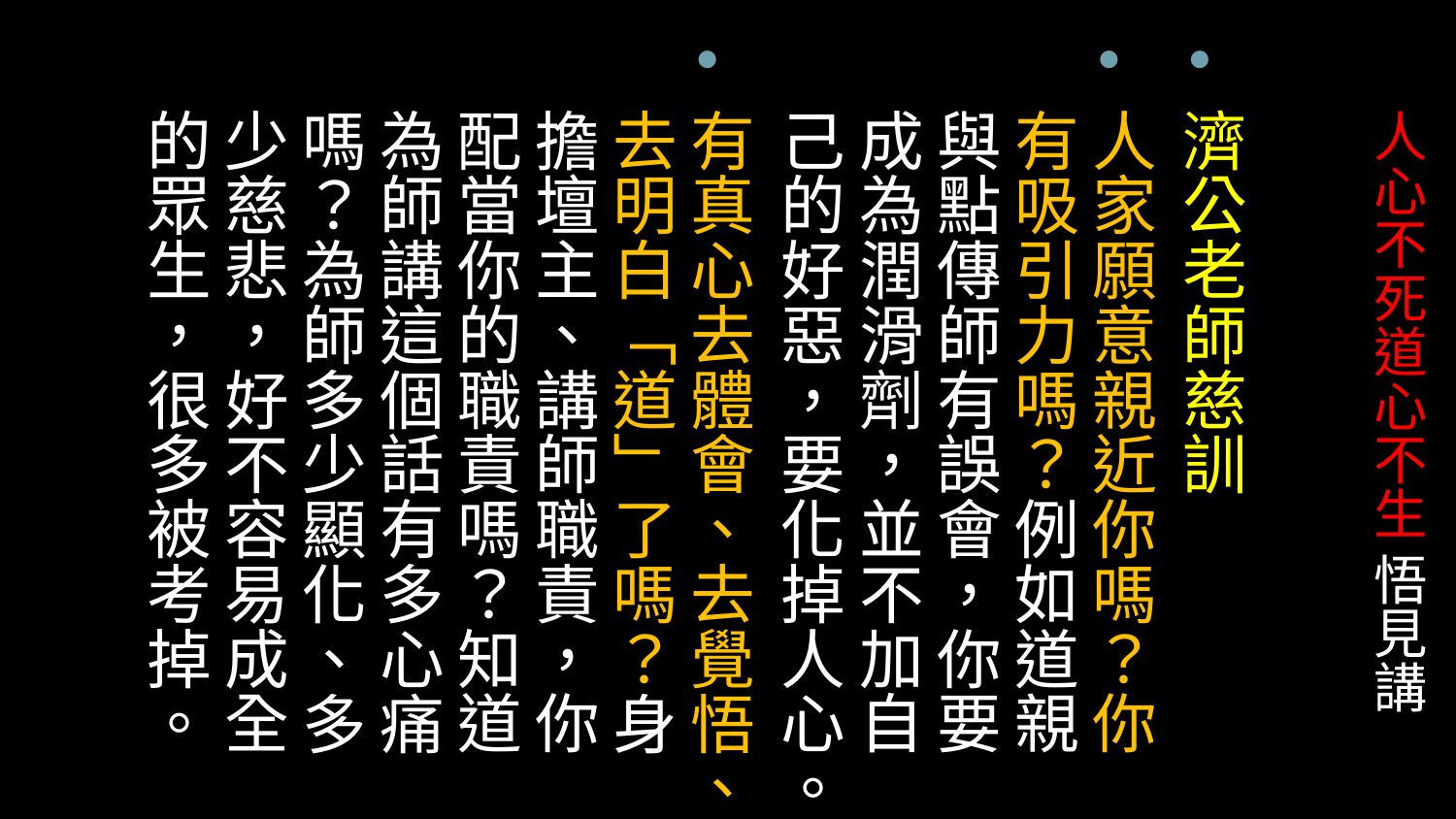

濟公老師慈訓
人家願意親近你嗎？你有吸引力嗎？例如道親與點傳師有誤會，你要成為潤滑劑，並不加自己的好惡，要化掉人心。
有真心去體會、去覺悟、去明白「道」了嗎？身擔壇主、講師職責，你配當你的職責嗎？知道為師講這個話有多心痛嗎？為師多少顯化、多少慈悲，好不容易成全的眾生，很多被考掉。

# 人心不死道心不生 悟見講